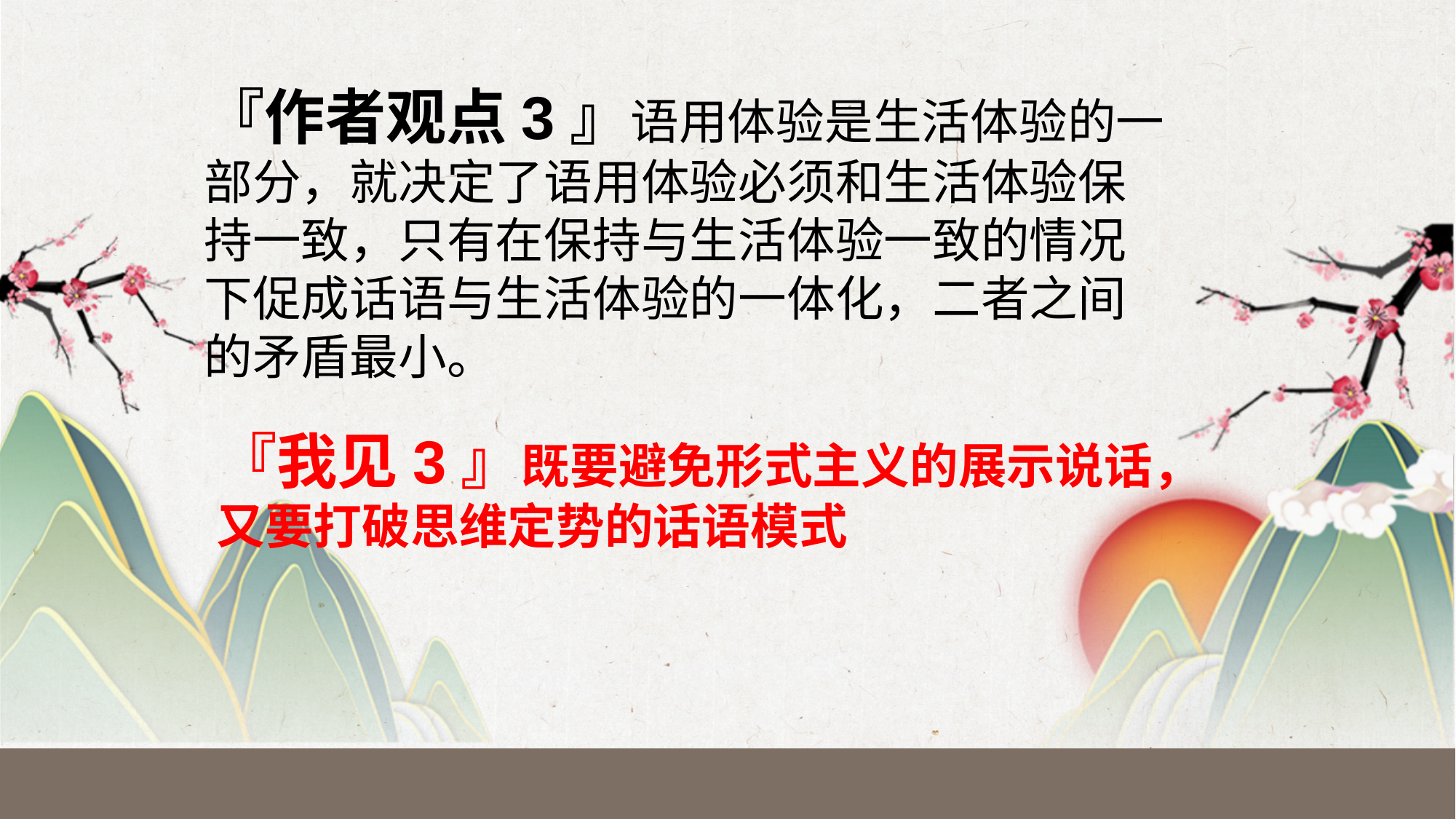

『作者观点3』语用体验是生活体验的一部分，就决定了语用体验必须和生活体验保持一致，只有在保持与生活体验一致的情况下促成话语与生活体验的一体化，二者之间的矛盾最小。
『我见3』既要避免形式主义的展示说话，又要打破思维定势的话语模式